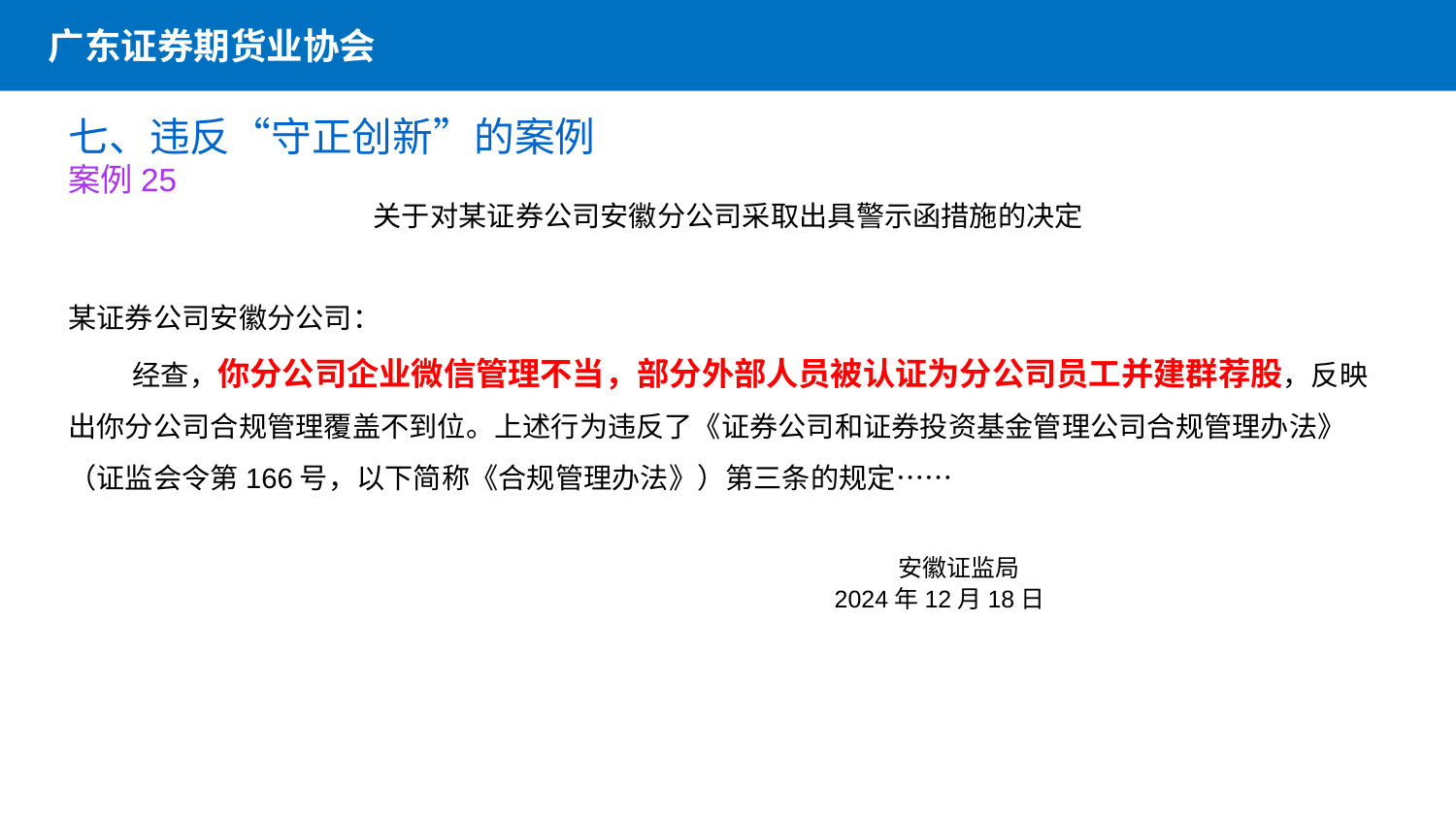

广东证券期货业协会
七、违反“守正创新”的案例
案例25
关于对某证券公司安徽分公司采取出具警示函措施的决定

某证券公司安徽分公司：
    经查，你分公司企业微信管理不当，部分外部人员被认证为分公司员工并建群荐股，反映出你分公司合规管理覆盖不到位。上述行为违反了《证券公司和证券投资基金管理公司合规管理办法》（证监会令第166号，以下简称《合规管理办法》）第三条的规定……

                                                                                                   安徽证监局
　　　　　　　                                                                                                            2024年12月18日